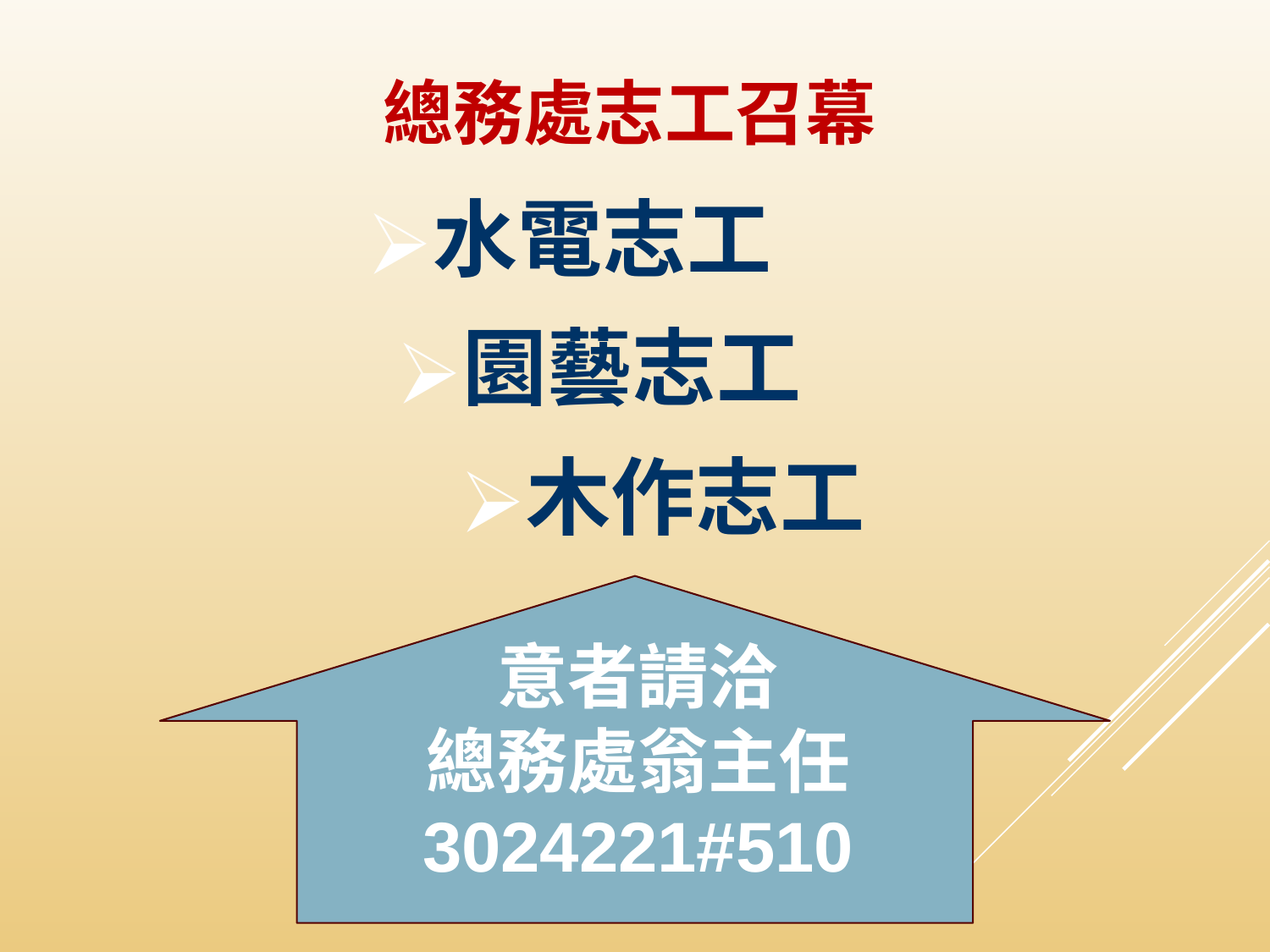

# 總務處志工召幕
水電志工
園藝志工
木作志工

意者請洽
總務處翁主任
3024221#510